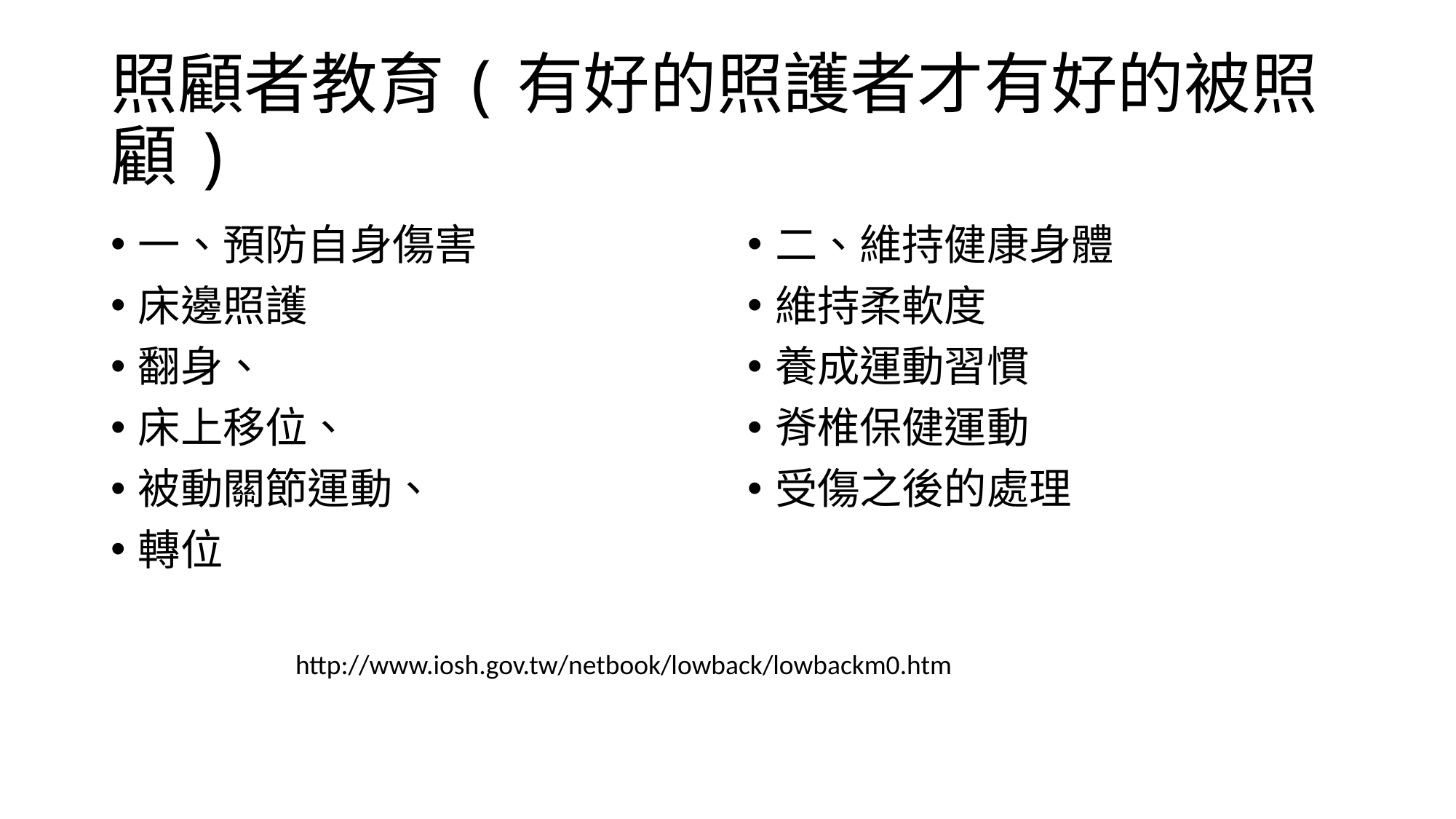

# 照顧者教育(有好的照護者才有好的被照顧)
一、預防自身傷害
床邊照護
翻身、
床上移位、
被動關節運動、
轉位
二、維持健康身體
維持柔軟度
養成運動習慣
脊椎保健運動
受傷之後的處理
http://www.iosh.gov.tw/netbook/lowback/lowbackm0.htm